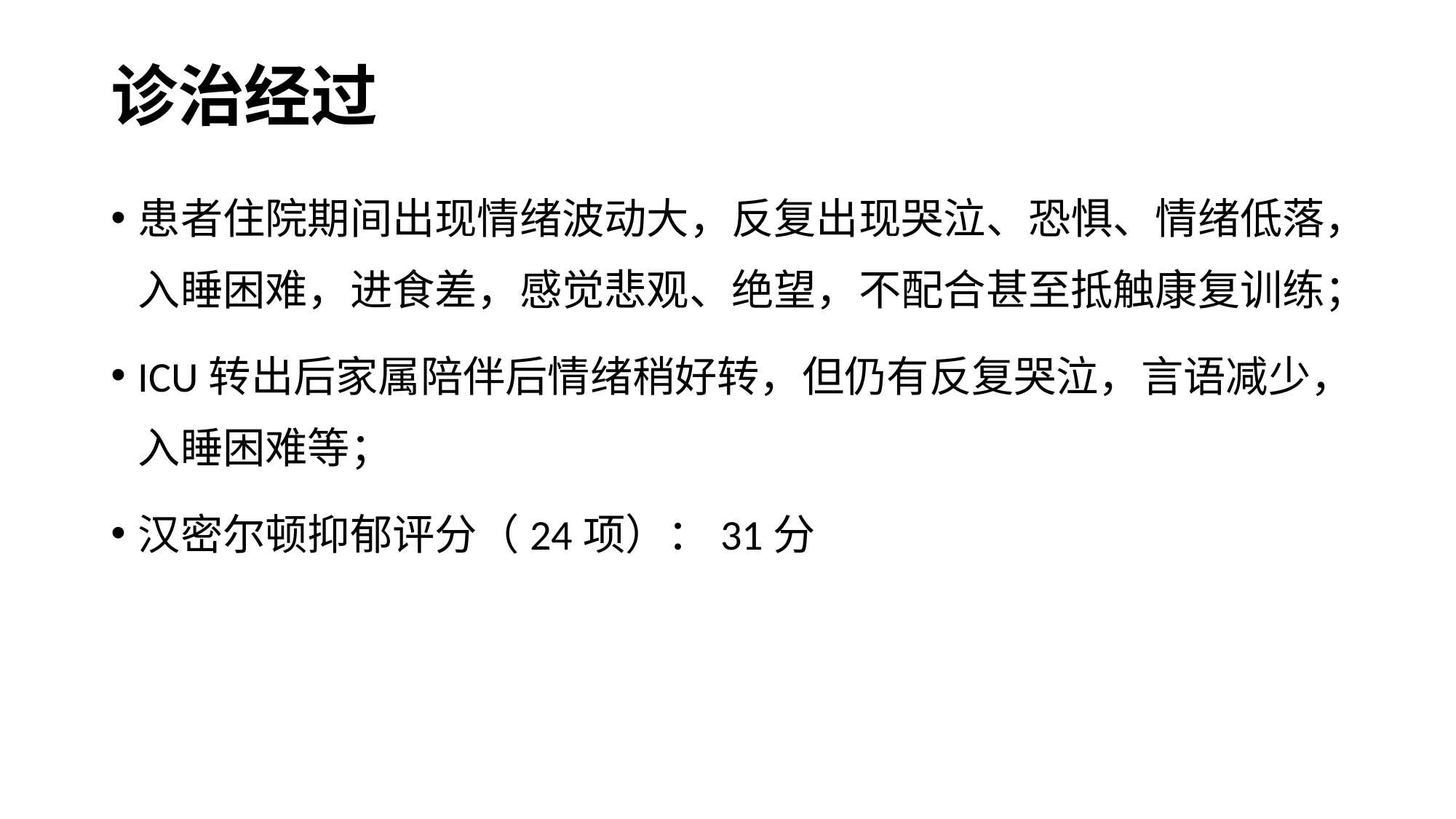

# 诊治经过
患者住院期间出现情绪波动大，反复出现哭泣、恐惧、情绪低落，入睡困难，进食差，感觉悲观、绝望，不配合甚至抵触康复训练；
ICU转出后家属陪伴后情绪稍好转，但仍有反复哭泣，言语减少，入睡困难等；
汉密尔顿抑郁评分（24项）：31分